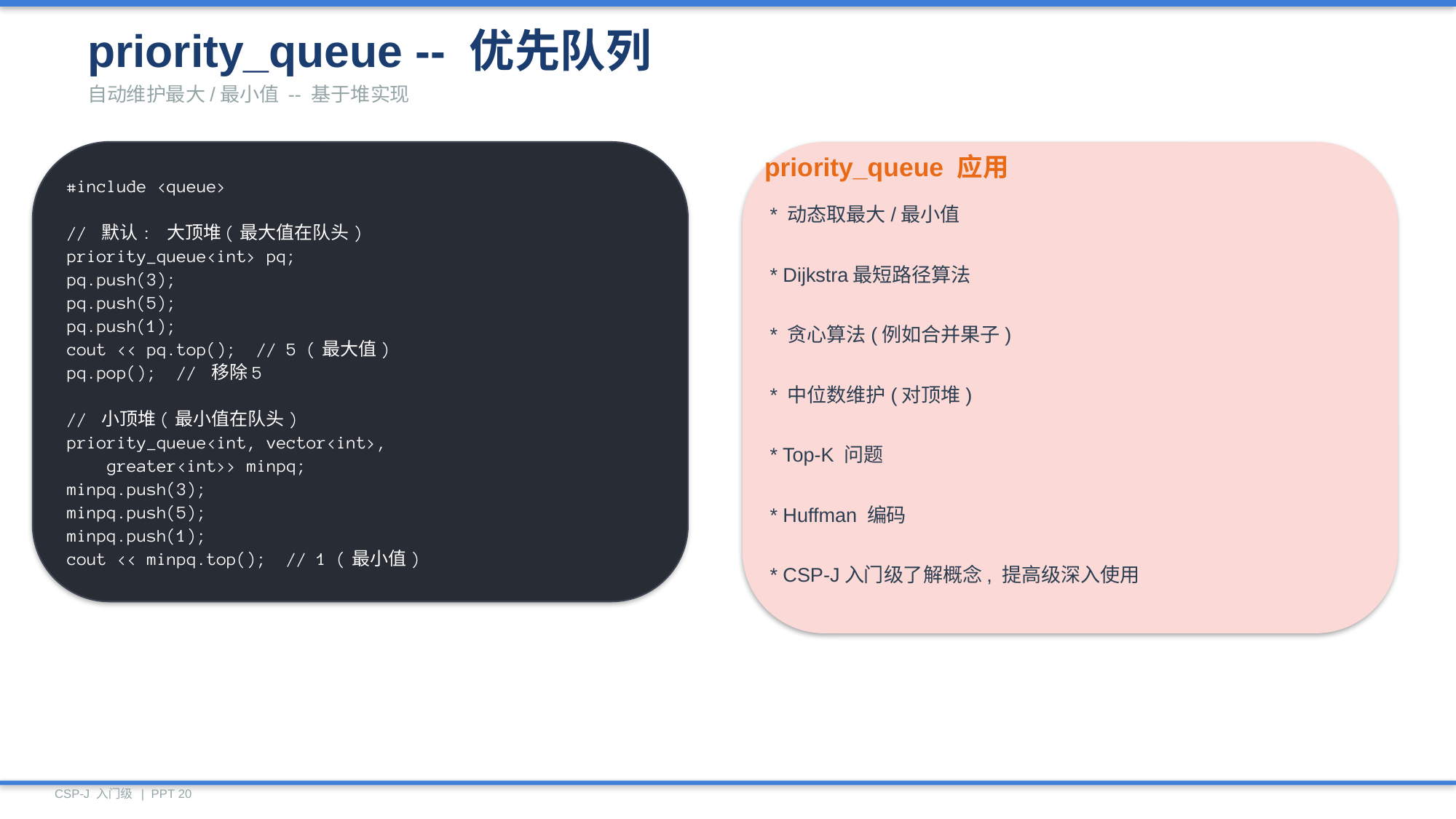

priority_queue -- 优先队列
自动维护最大/最小值 -- 基于堆实现
#include <queue>

// 默认: 大顶堆(最大值在队头)
priority_queue<int> pq;
pq.push(3);
pq.push(5);
pq.push(1);
cout << pq.top();  // 5 (最大值)
pq.pop();  // 移除5

// 小顶堆(最小值在队头)
priority_queue<int, vector<int>,
    greater<int>> minpq;
minpq.push(3);
minpq.push(5);
minpq.push(1);
cout << minpq.top();  // 1 (最小值)

priority_queue 应用
* 动态取最大/最小值
* Dijkstra最短路径算法
* 贪心算法(例如合并果子)
* 中位数维护(对顶堆)
* Top-K 问题
* Huffman 编码
* CSP-J入门级了解概念, 提高级深入使用

CSP-J 入门级  |  PPT 20